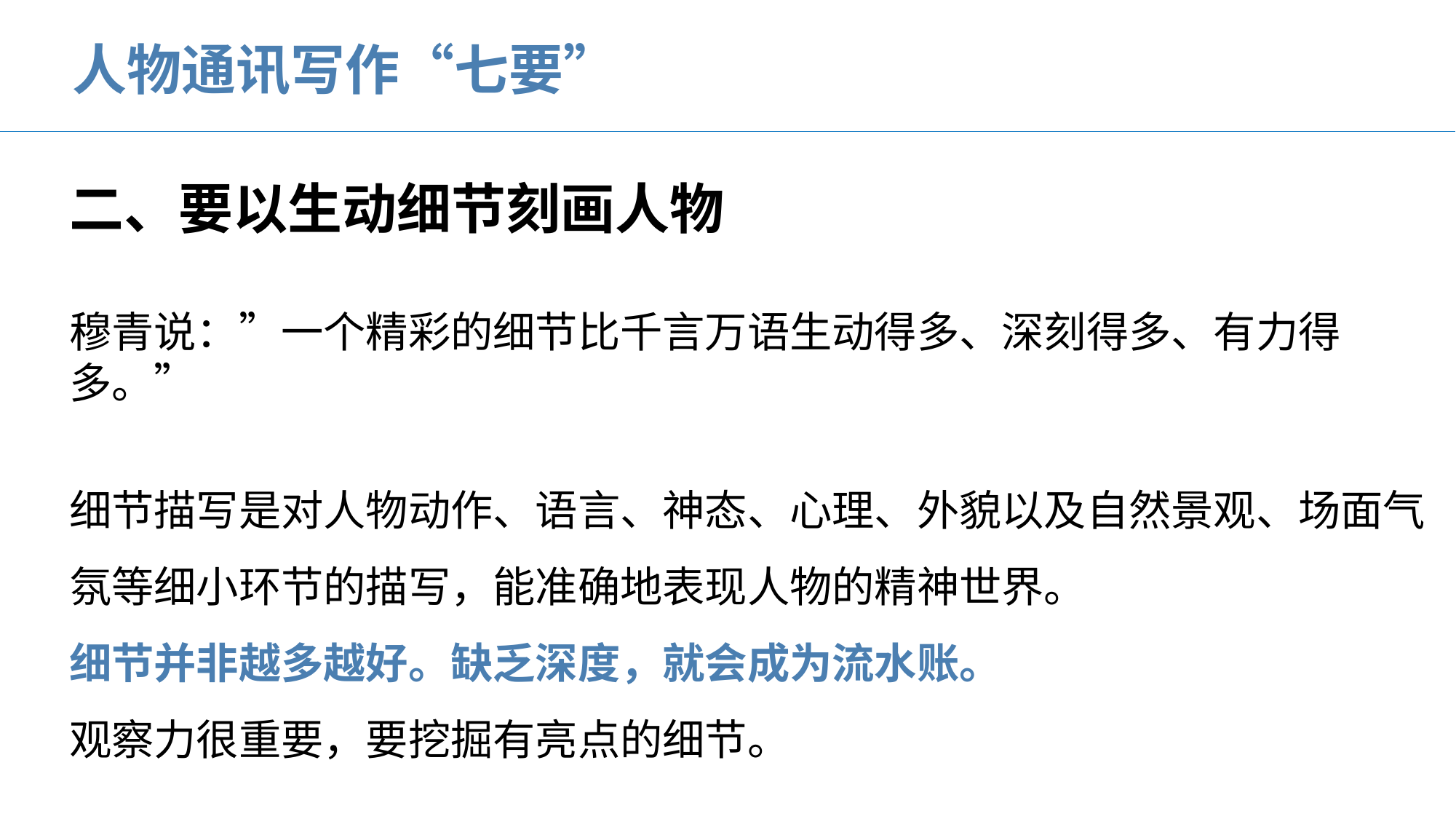

人物通讯写作“七要”
二、要以生动细节刻画人物

穆青说：”一个精彩的细节比千言万语生动得多、深刻得多、有力得多。”

细节描写是对人物动作、语言、神态、心理、外貌以及自然景观、场面气氛等细小环节的描写，能准确地表现人物的精神世界。
细节并非越多越好。缺乏深度，就会成为流水账。
观察力很重要，要挖掘有亮点的细节。